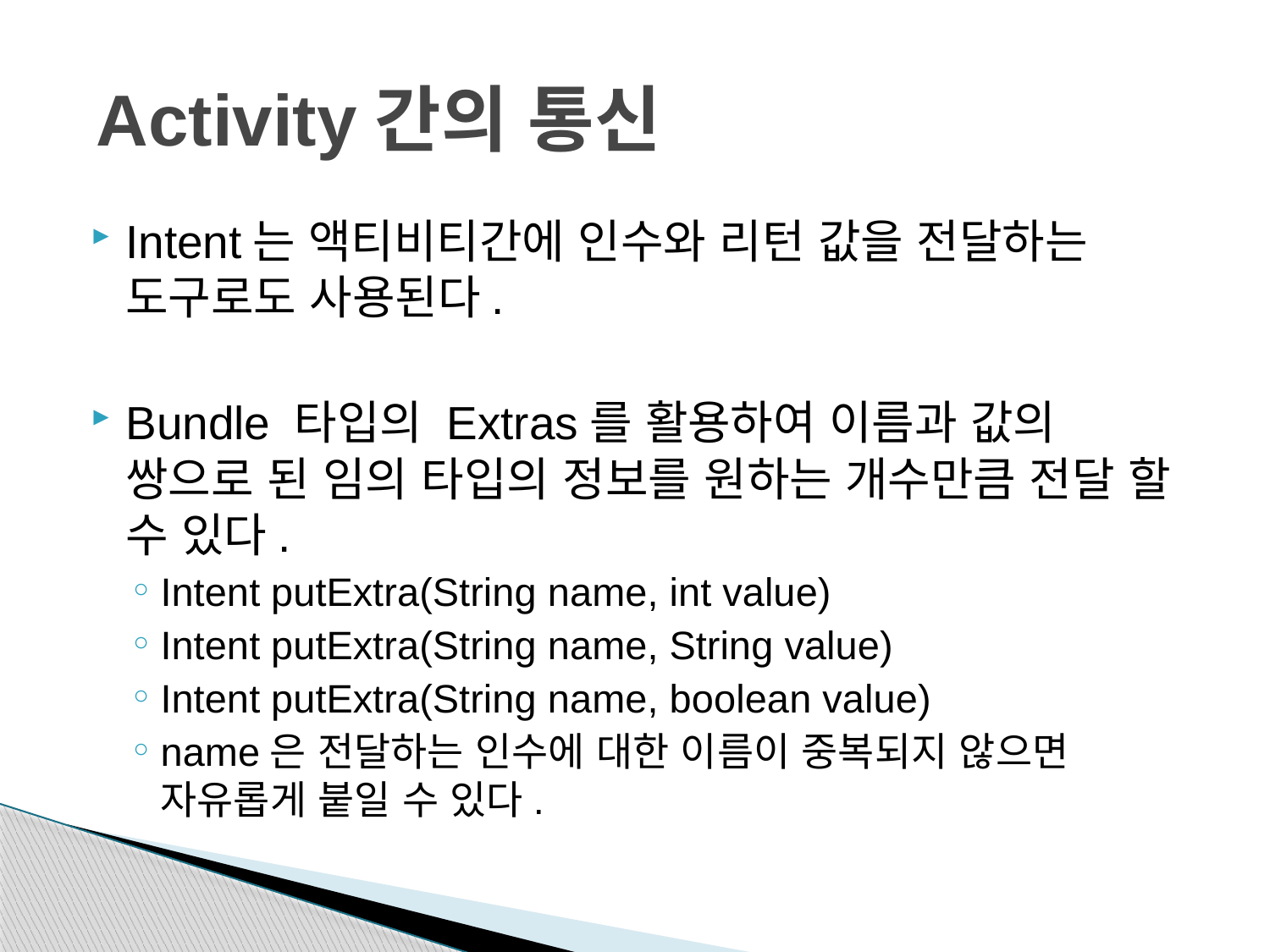

# Activity간의 통신
Intent는 액티비티간에 인수와 리턴 값을 전달하는 도구로도 사용된다.

Bundle 타입의 Extras를 활용하여 이름과 값의 쌍으로 된 임의 타입의 정보를 원하는 개수만큼 전달 할 수 있다.
Intent putExtra(String name, int value)
Intent putExtra(String name, String value)
Intent putExtra(String name, boolean value)
name은 전달하는 인수에 대한 이름이 중복되지 않으면 자유롭게 붙일 수 있다.